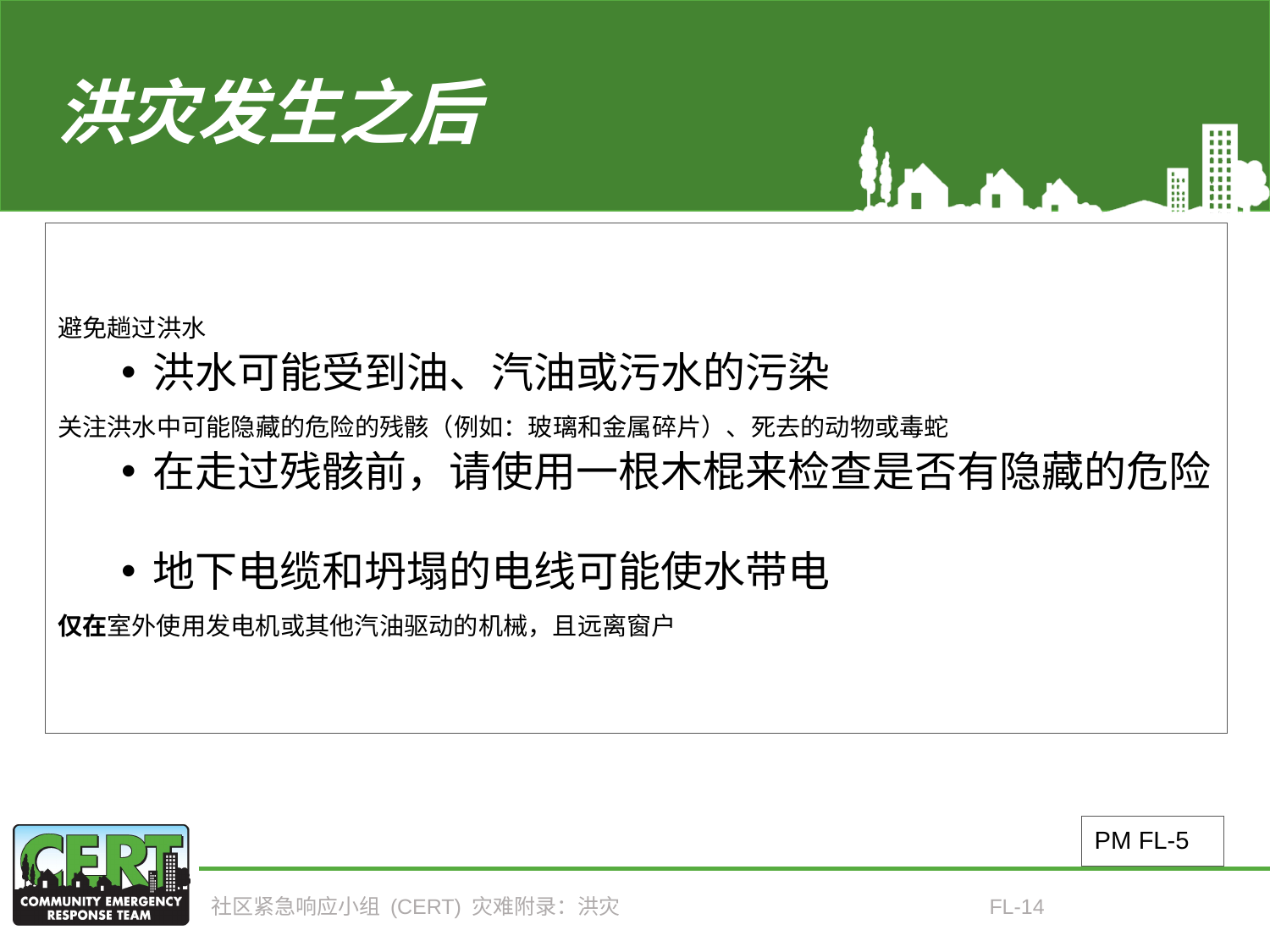

# 洪灾发生之后
避免趟过洪水
洪水可能受到油、汽油或污水的污染
关注洪水中可能隐藏的危险的残骸（例如：玻璃和金属碎片）、死去的动物或毒蛇
在走过残骸前，请使用一根木棍来检查是否有隐藏的危险
地下电缆和坍塌的电线可能使水带电
仅在室外使用发电机或其他汽油驱动的机械，且远离窗户
PM FL-5
社区紧急响应小组 (CERT) 灾难附录：洪灾
FL-14